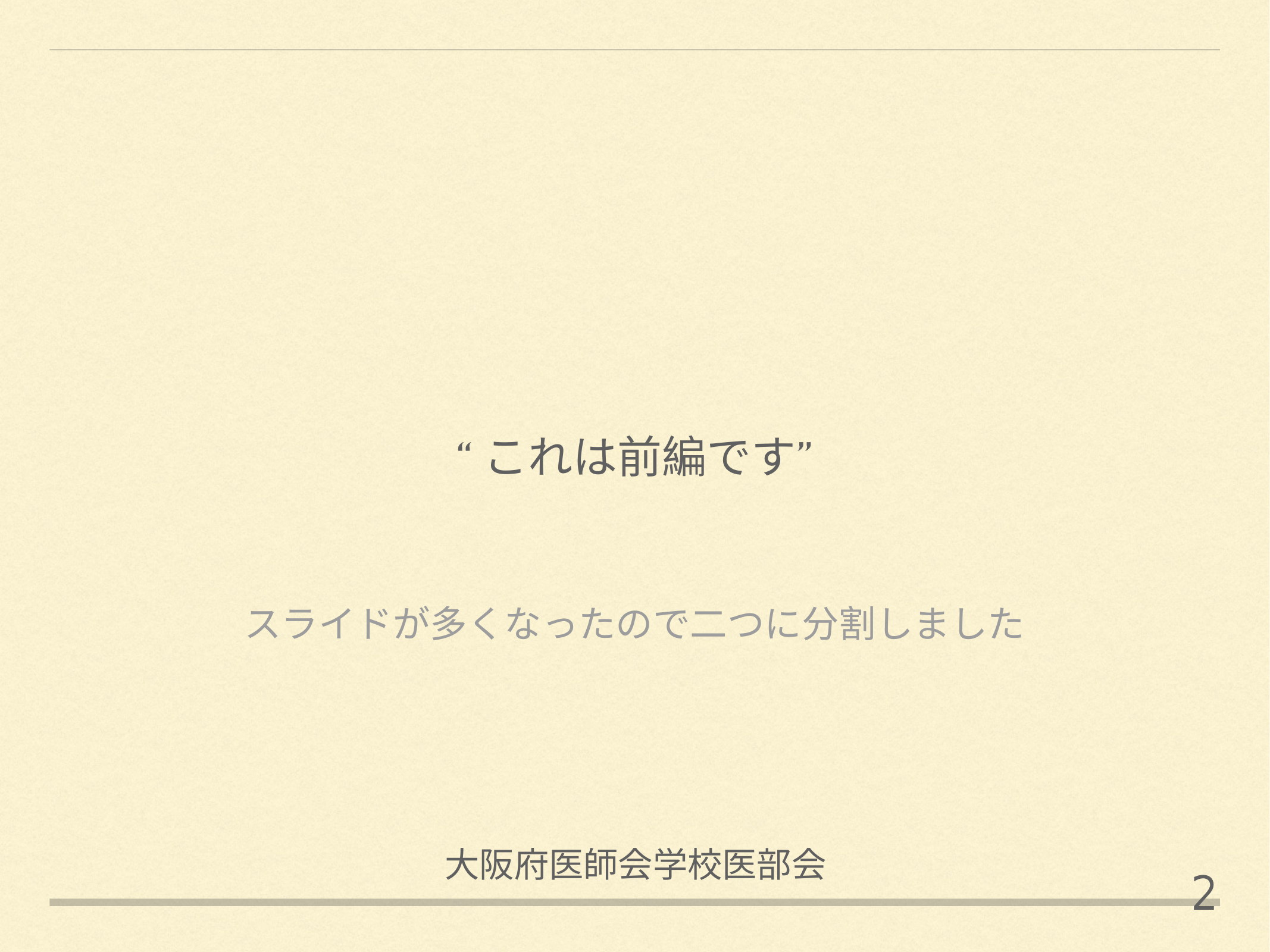

“これは前編です”
スライドが多くなったので二つに分割しました
大阪府医師会学校医部会
2